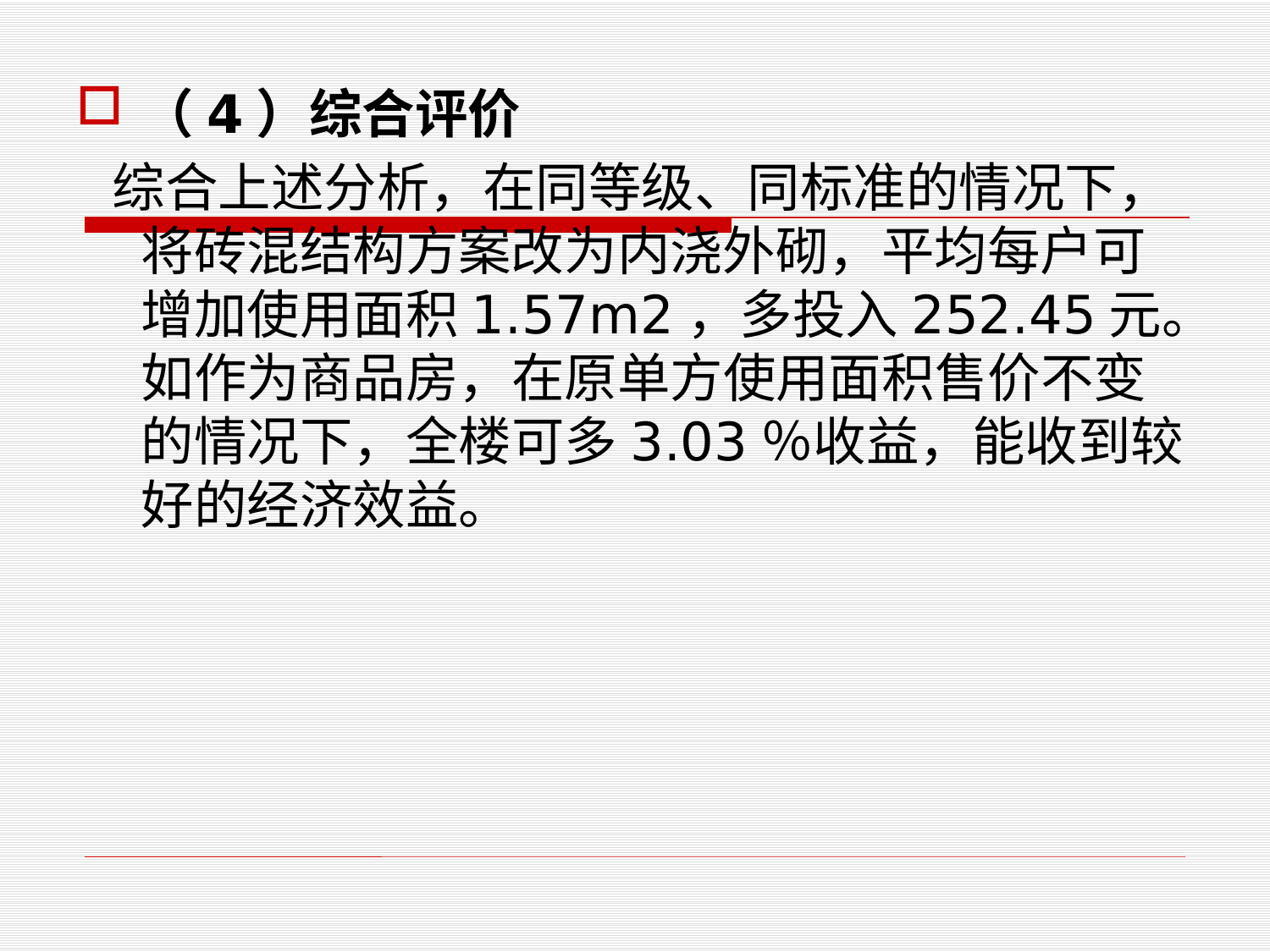

（4）综合评价
  综合上述分析，在同等级、同标准的情况下，将砖混结构方案改为内浇外砌，平均每户可增加使用面积1.57m2，多投入252.45元。如作为商品房，在原单方使用面积售价不变的情况下，全楼可多3.03％收益，能收到较好的经济效益。